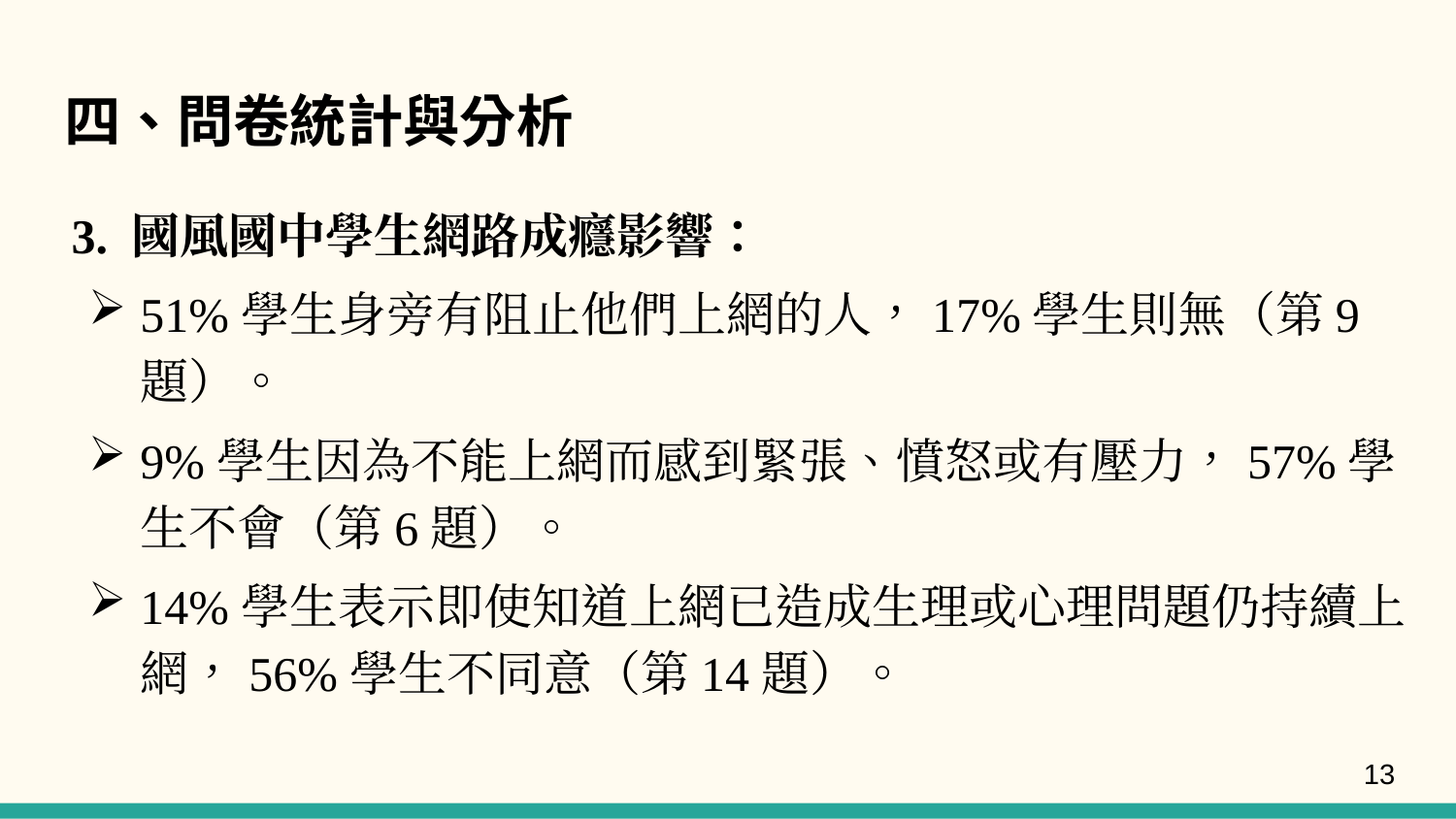

# 四、問卷統計與分析
3. 國風國中學生網路成癮影響：
51%學生身旁有阻止他們上網的人，17%學生則無（第9題）。
9%學生因為不能上網而感到緊張、憤怒或有壓力，57%學生不會（第6題）。
14%學生表示即使知道上網已造成生理或心理問題仍持續上網，56%學生不同意（第14題）。
13